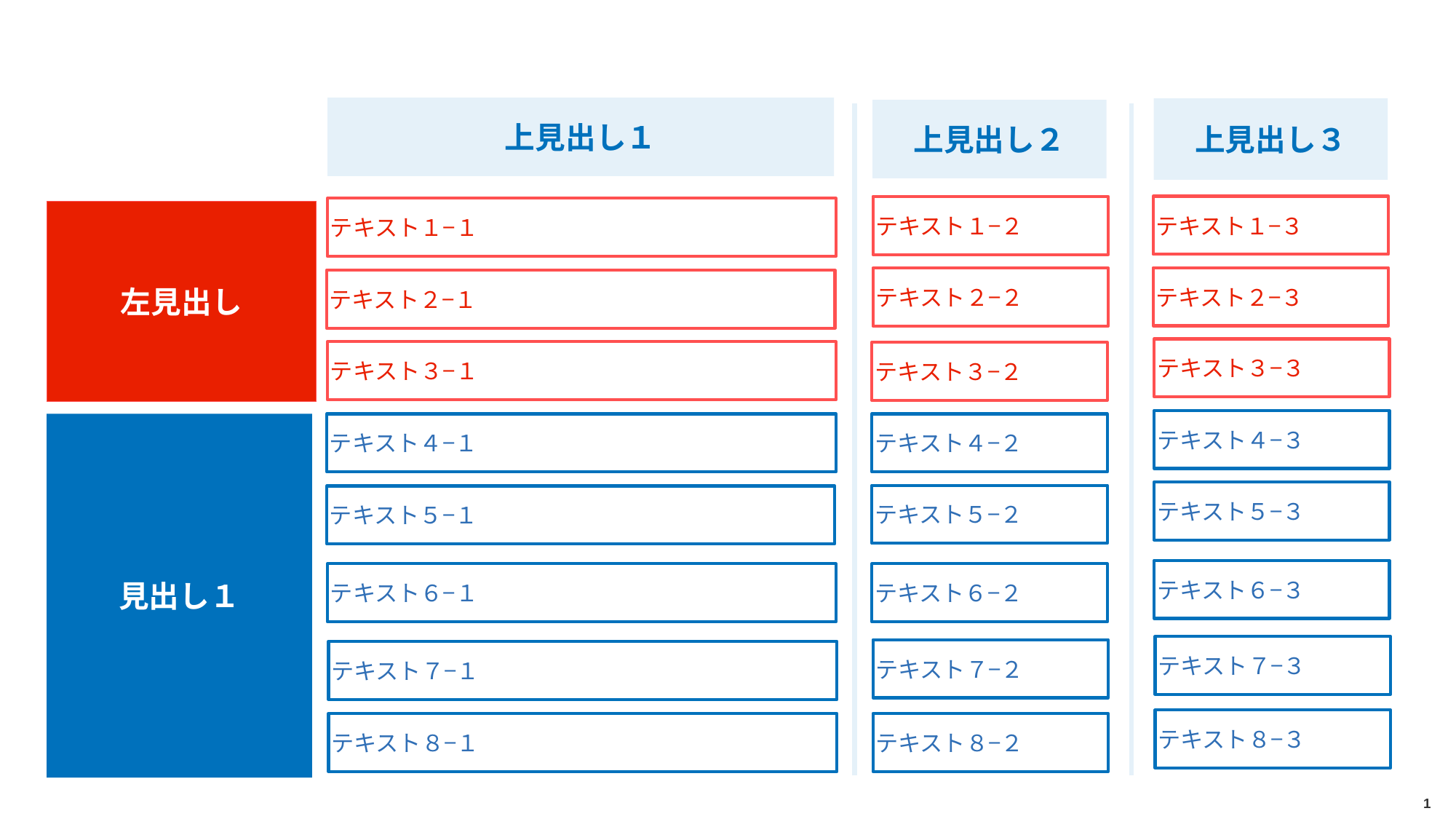

上見出し１
上見出し３
上見出し２

テキスト１−３
テキスト１−２
テキスト１−１
左見出し
テキスト２−３
テキスト２−２
テキスト２−１
テキスト３−３
テキスト３−１
テキスト３−２
テキスト４−３
見出し１
テキスト４−１
テキスト４−２
テキスト５−３
テキスト５−２
テキスト５−１
テキスト６−３
テキスト６−１
テキスト６−２
テキスト７−３
テキスト７−２
テキスト７−１
テキスト８−３
テキスト８−２
テキスト８−１
1